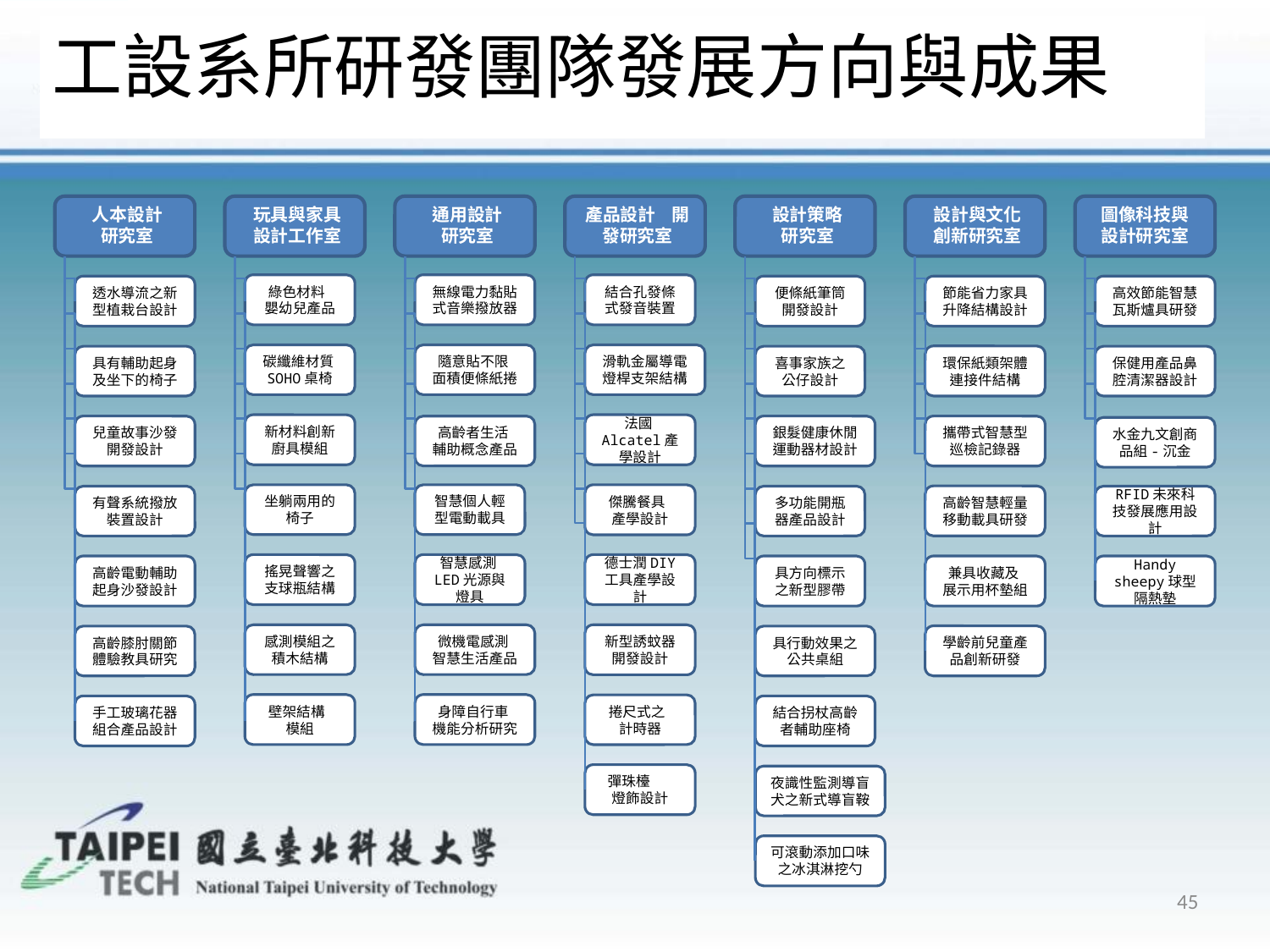

工設系所研發團隊發展方向與成果

人本設計研究室
透水導流之新型植栽台設計
具有輔助起身及坐下的椅子
兒童故事沙發開發設計
有聲系統撥放裝置設計
高齡電動輔助起身沙發設計
高齡膝肘關節體驗教具研究
手工玻璃花器組合產品設計

玩具與家具設計工作室
綠色材料   嬰幼兒產品
碳纖維材質SOHO桌椅
新材料創新廚具模組
坐躺兩用的椅子
搖晃聲響之支球瓶結構
感測模組之積木結構
壁架結構   模組

通用設計研究室
無線電力黏貼式音樂撥放器
隨意貼不限  面積便條紙捲
高齡者生活  輔助概念產品
智慧個人輕型電動載具
智慧感測LED光源與燈具
微機電感測  智慧生活產品
身障自行車  機能分析研究

產品設計    開發研究室
結合孔發條式發音裝置
滑軌金屬導電燈桿支架結構
法國Alcatel產學設計
傑騰餐具   產學設計
德士潤DIY 工具產學設計
新型誘蚊器開發設計
捲尺式之   計時器
彈珠檯        燈飾設計

設計策略研究室
便條紙筆筒開發設計
喜事家族之公仔設計
銀髮健康休閒運動器材設計
多功能開瓶器產品設計
具方向標示之新型膠帶
具行動效果之公共桌組
結合拐杖高齡者輔助座椅
夜識性監測導盲犬之新式導盲鞍
可滾動添加口味之冰淇淋挖勺

設計與文化創新研究室
節能省力家具升降結構設計
環保紙類架體連接件結構
攜帶式智慧型巡檢記錄器
高齡智慧輕量移動載具研發
兼具收藏及  展示用杯墊組
學齡前兒童產品創新研發

圖像科技與設計研究室
高效節能智慧瓦斯爐具研發
保健用產品鼻腔清潔器設計
水金九文創商品組-沉金
RFID未來科技發展應用設計
Handy sheepy球型隔熱墊
45